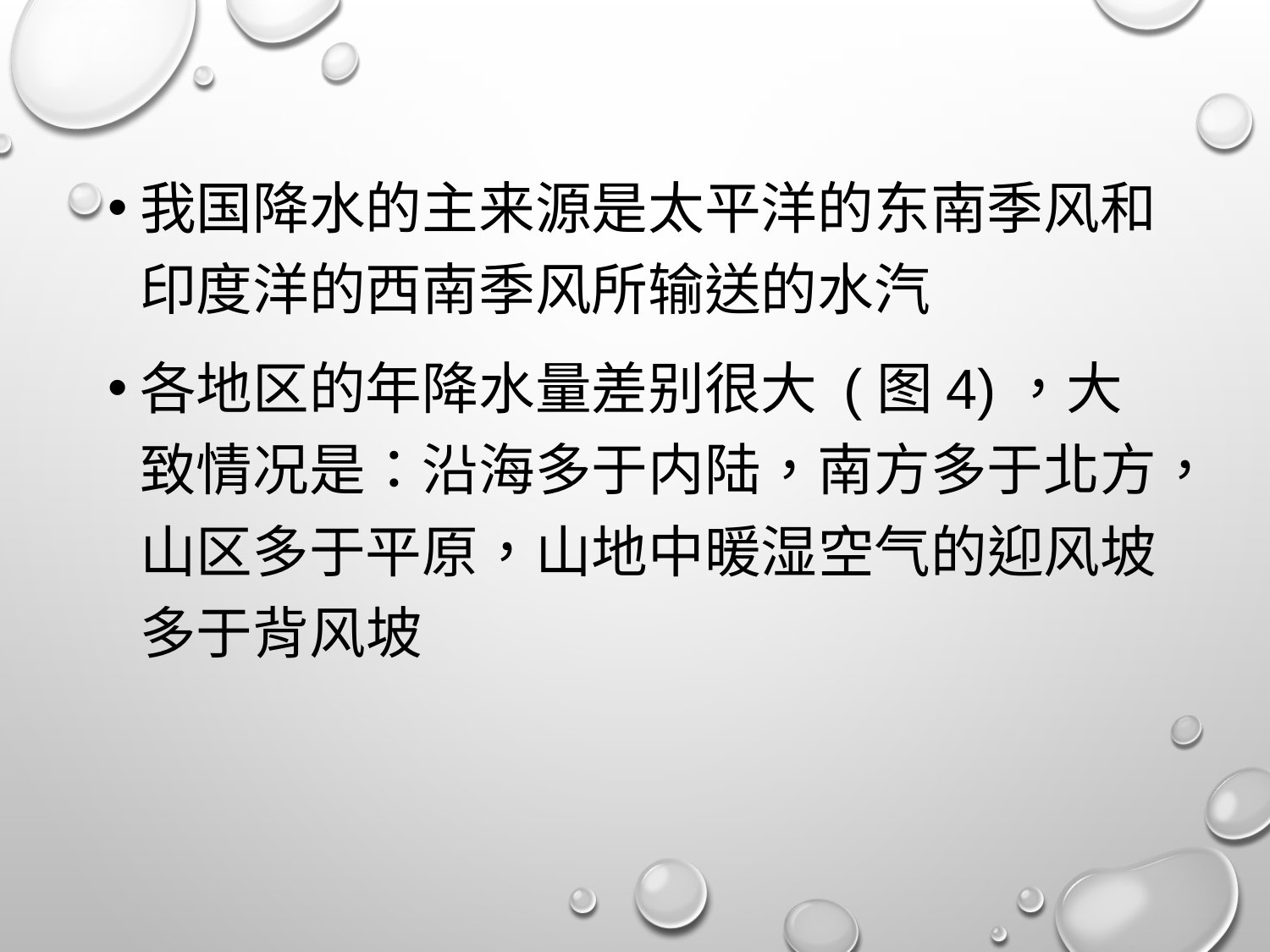

我国降水的主来源是太平洋的东南季风和印度洋的西南季风所输送的水汽
各地区的年降水量差别很大 (图4)，大致情况是：沿海多于内陆，南方多于北方，山区多于平原，山地中暖湿空气的迎风坡多于背风坡